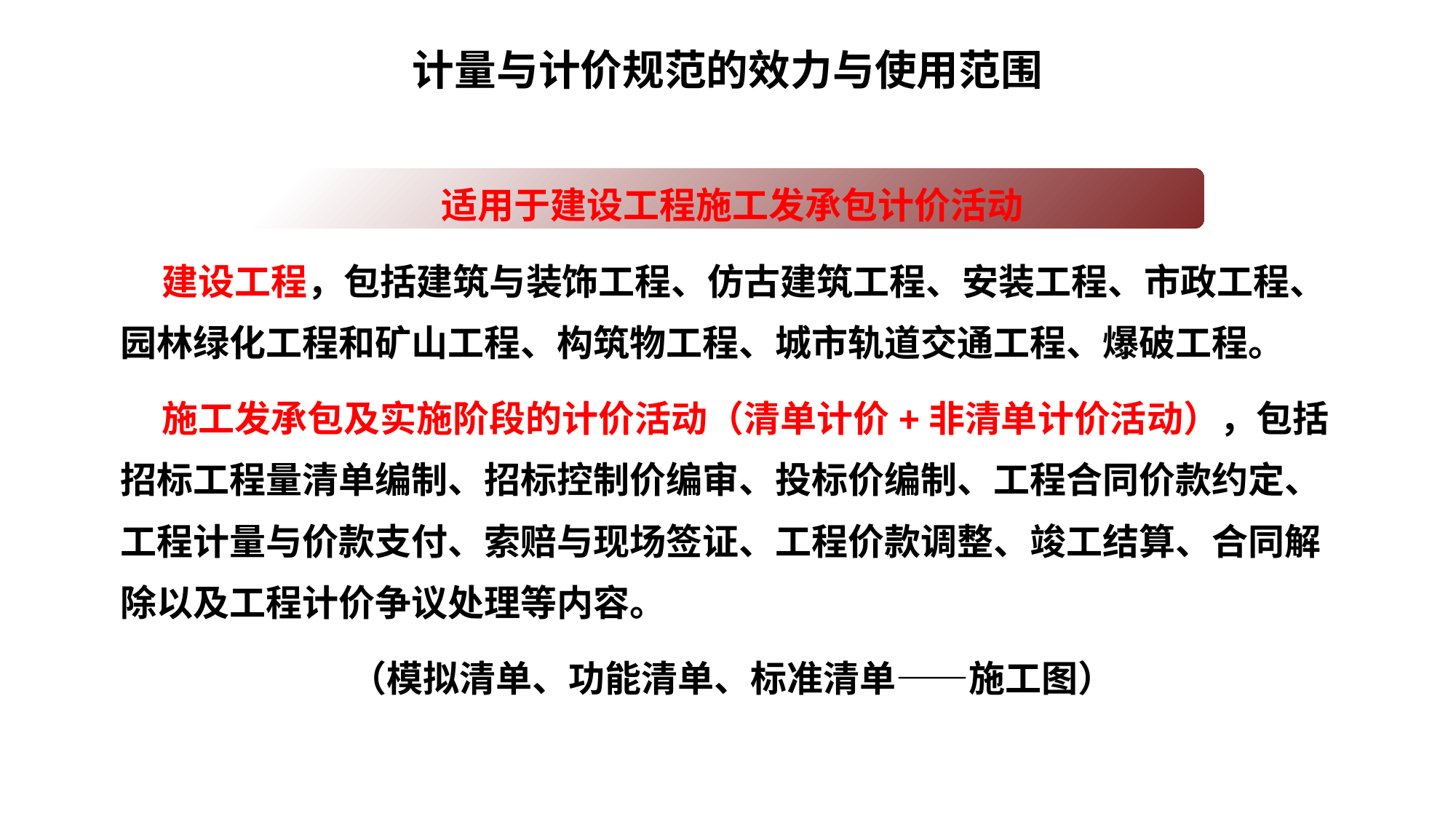

# 计量与计价规范的效力与使用范围
适用于建设工程施工发承包计价活动
    建设工程，包括建筑与装饰工程、仿古建筑工程、安装工程、市政工程、园林绿化工程和矿山工程、构筑物工程、城市轨道交通工程、爆破工程。
    施工发承包及实施阶段的计价活动（清单计价+非清单计价活动），包括招标工程量清单编制、招标控制价编审、投标价编制、工程合同价款约定、工程计量与价款支付、索赔与现场签证、工程价款调整、竣工结算、合同解除以及工程计价争议处理等内容。
（模拟清单、功能清单、标准清单——施工图）